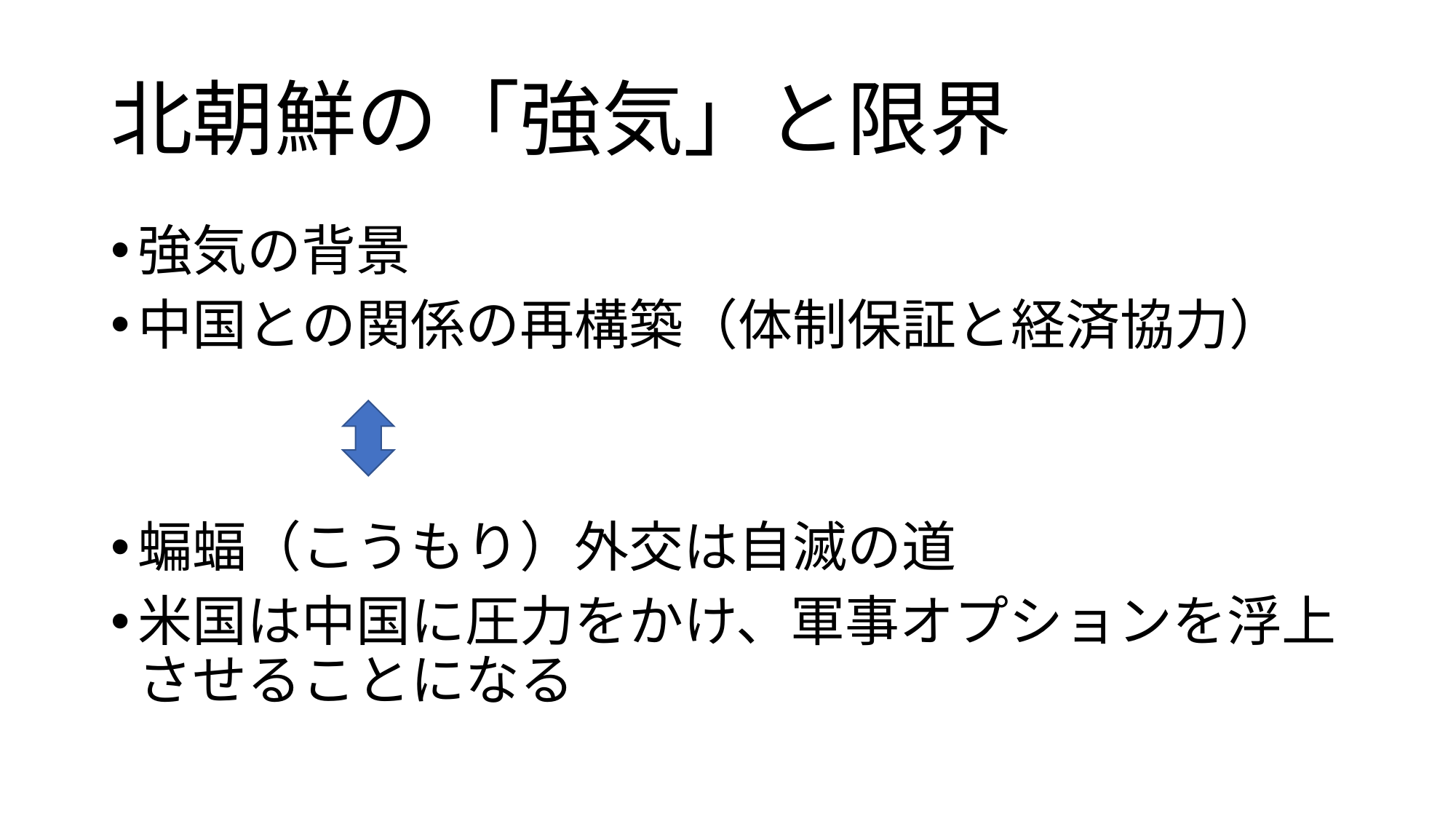

# 北朝鮮の「強気」と限界
強気の背景
中国との関係の再構築（体制保証と経済協力）

蝙蝠（こうもり）外交は自滅の道
米国は中国に圧力をかけ、軍事オプションを浮上させることになる